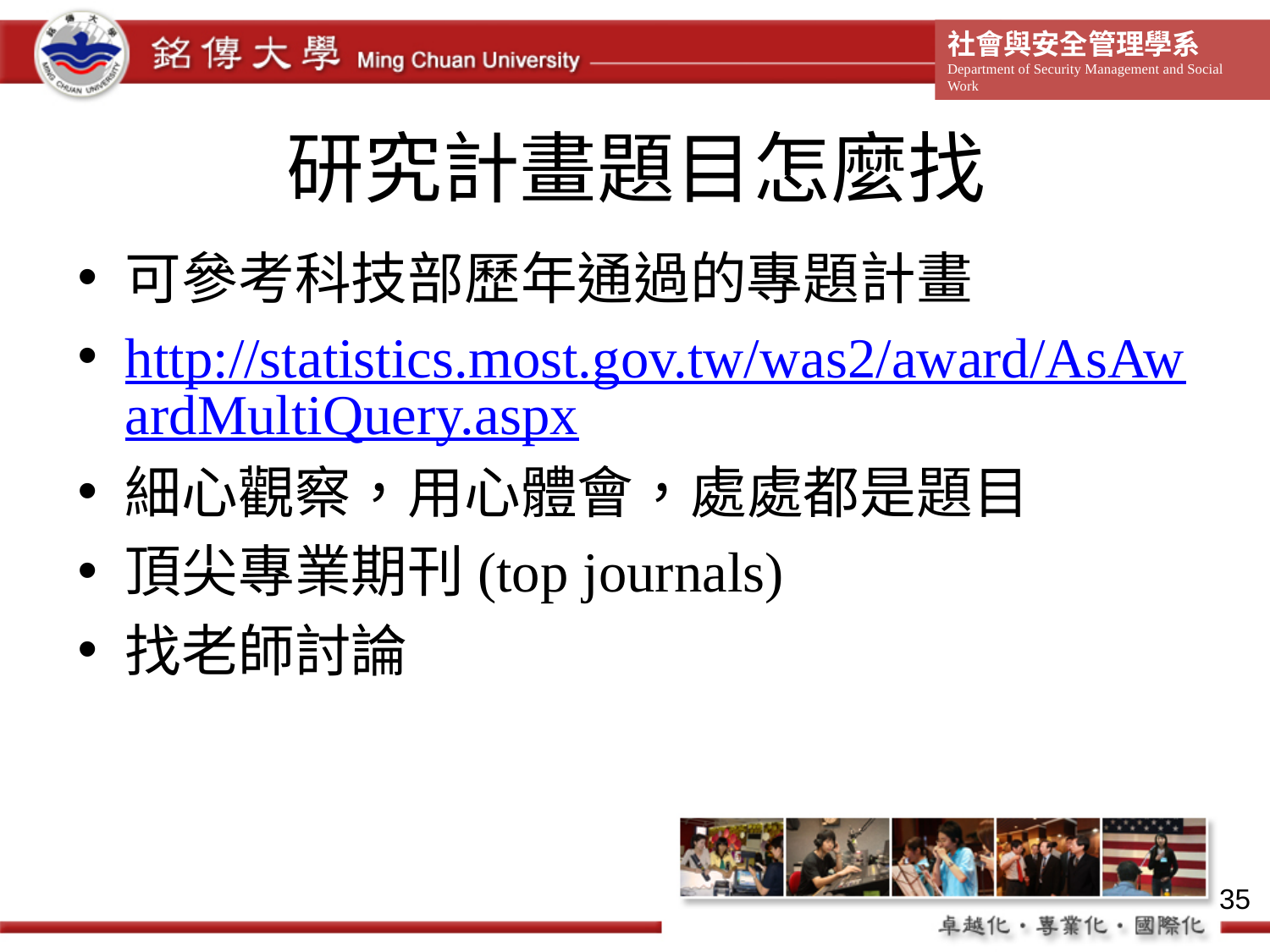

# 研究計畫題目怎麼找
可參考科技部歷年通過的專題計畫
http://statistics.most.gov.tw/was2/award/AsAwardMultiQuery.aspx
細心觀察，用心體會，處處都是題目
頂尖專業期刊(top journals)
找老師討論

35